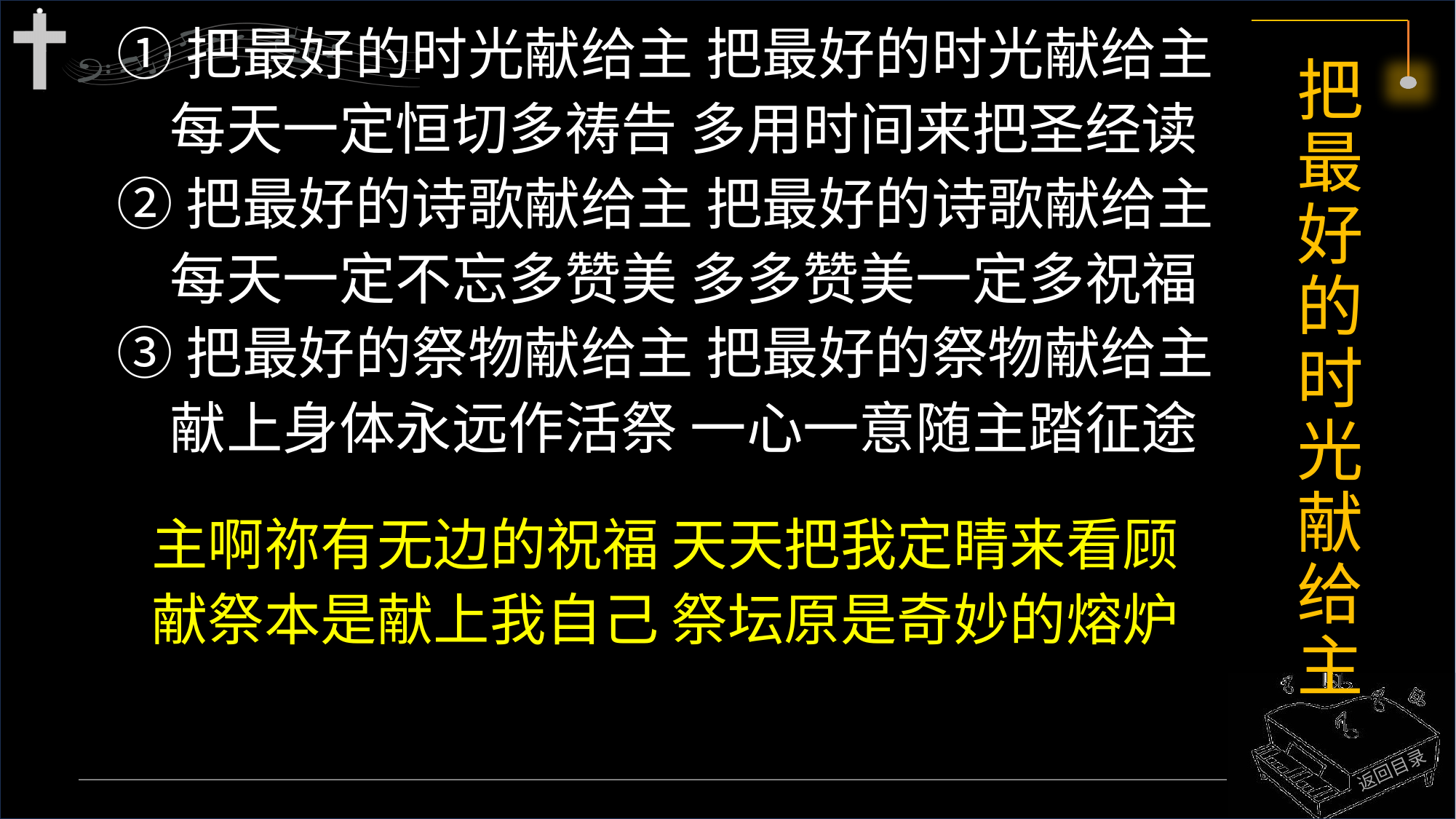

①把最好的时光献给主 把最好的时光献给主
  每天一定恒切多祷告 多用时间来把圣经读
②把最好的诗歌献给主 把最好的诗歌献给主
  每天一定不忘多赞美 多多赞美一定多祝福
③把最好的祭物献给主 把最好的祭物献给主
  献上身体永远作活祭 一心一意随主踏征途

主啊祢有无边的祝福 天天把我定睛来看顾
献祭本是献上我自己 祭坛原是奇妙的熔炉
# 把最好的时光献给主